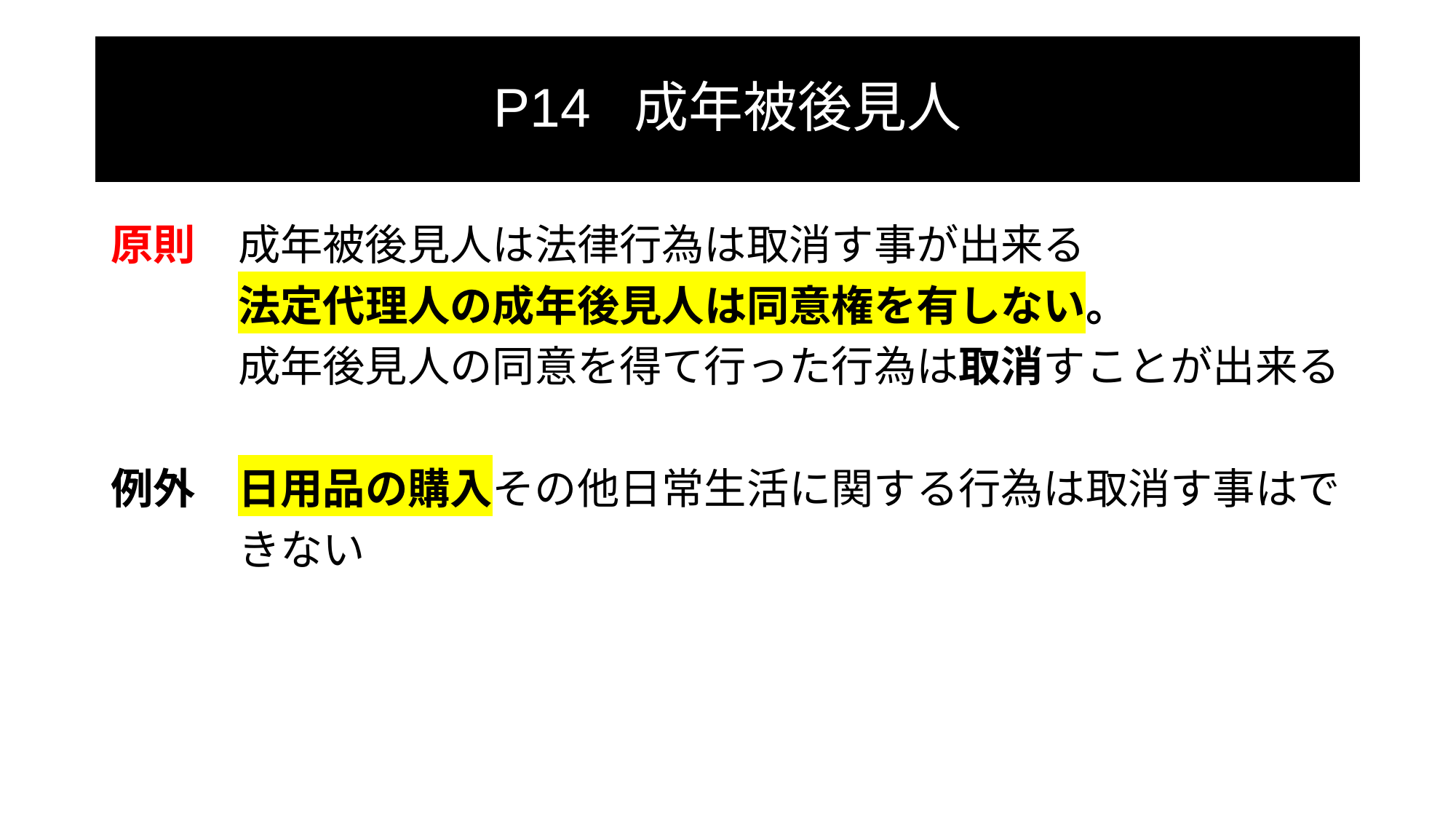

# P14  成年被後見人
原則　成年被後見人は法律行為は取消す事が出来る
　　　法定代理人の成年後見人は同意権を有しない。
　　　成年後見人の同意を得て行った行為は取消すことが出来る

例外　日用品の購入その他日常生活に関する行為は取消す事はで
　　　きない